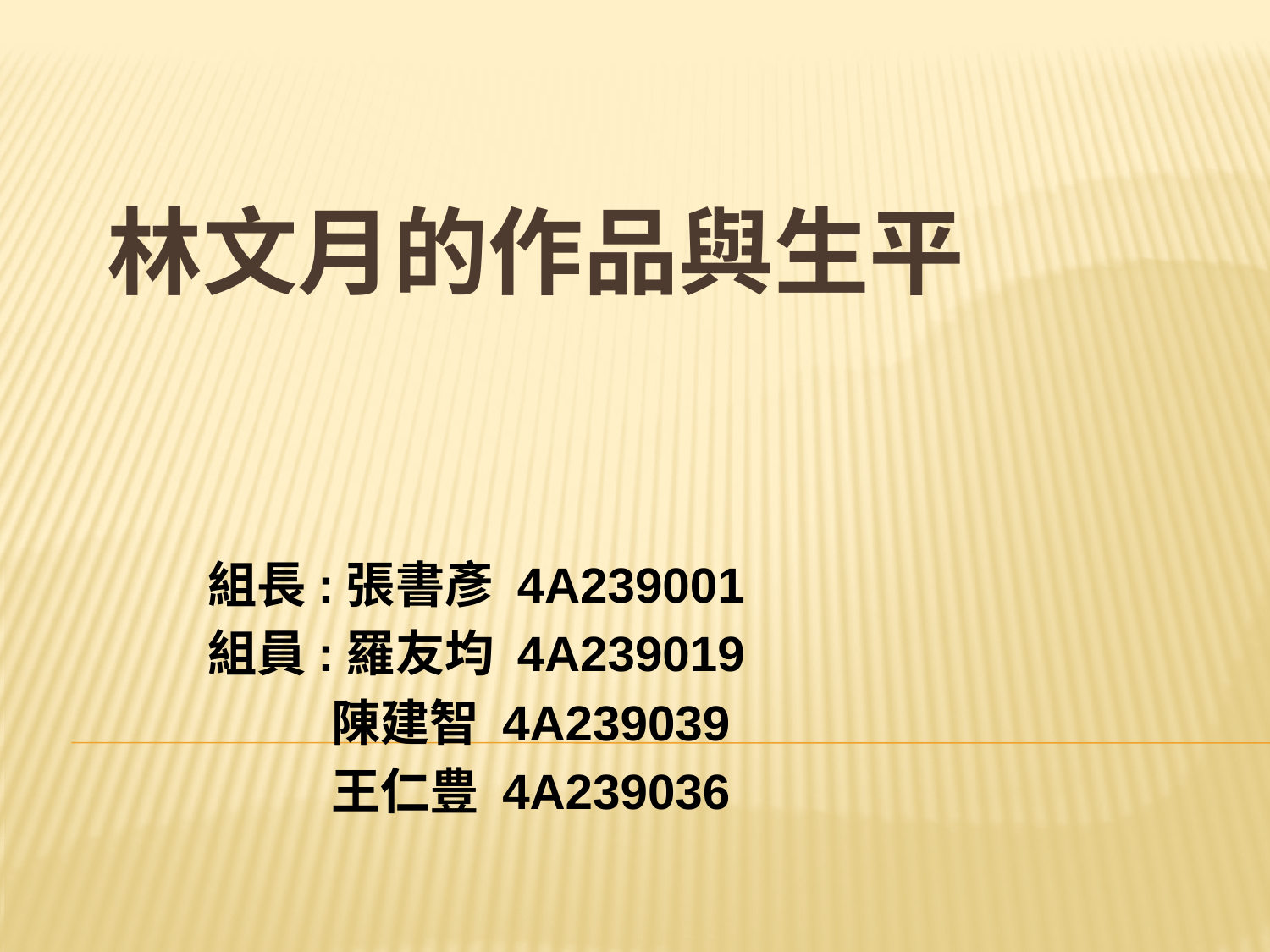

# 林文月的作品與生平
組長:張書彥 4A239001
組員:羅友均 4A239019
          陳建智 4A239039
          王仁豊 4A239036